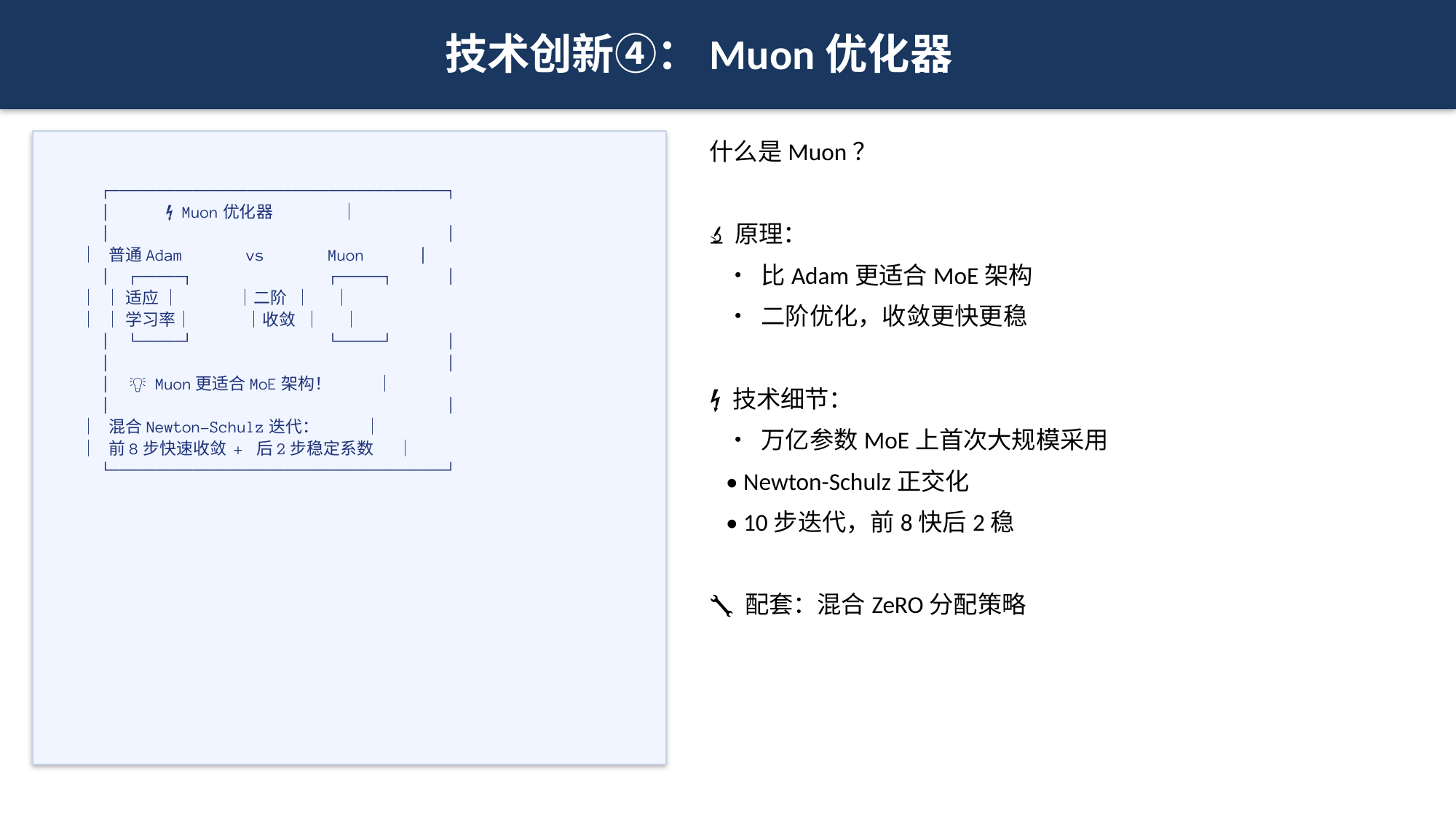

技术创新④：Muon优化器

什么是Muon？

🔬 原理：
   • 比Adam更适合MoE架构
   • 二阶优化，收敛更快更稳

⚡ 技术细节：
   • 万亿参数MoE上首次大规模采用
   • Newton-Schulz正交化
   • 10步迭代，前8快后2稳

🔧 配套：混合ZeRO分配策略

    ┌─────────────────────────────────────┐
    │      ⚡ Muon优化器                  │
    │                                     │
    │  普通Adam       vs       Muon      │
    │  ┌─────┐               ┌─────┐      │
    │  │适应 │               │二阶  │      │
    │  │学习率│              │收敛  │      │
    │  └─────┘               └─────┘      │
    │                                     │
    │  💡 Muon更适合MoE架构！            │
    │                                     │
    │  混合Newton-Schulz迭代：            │
    │  前8步快速收敛 + 后2步稳定系数      │
    └─────────────────────────────────────┘